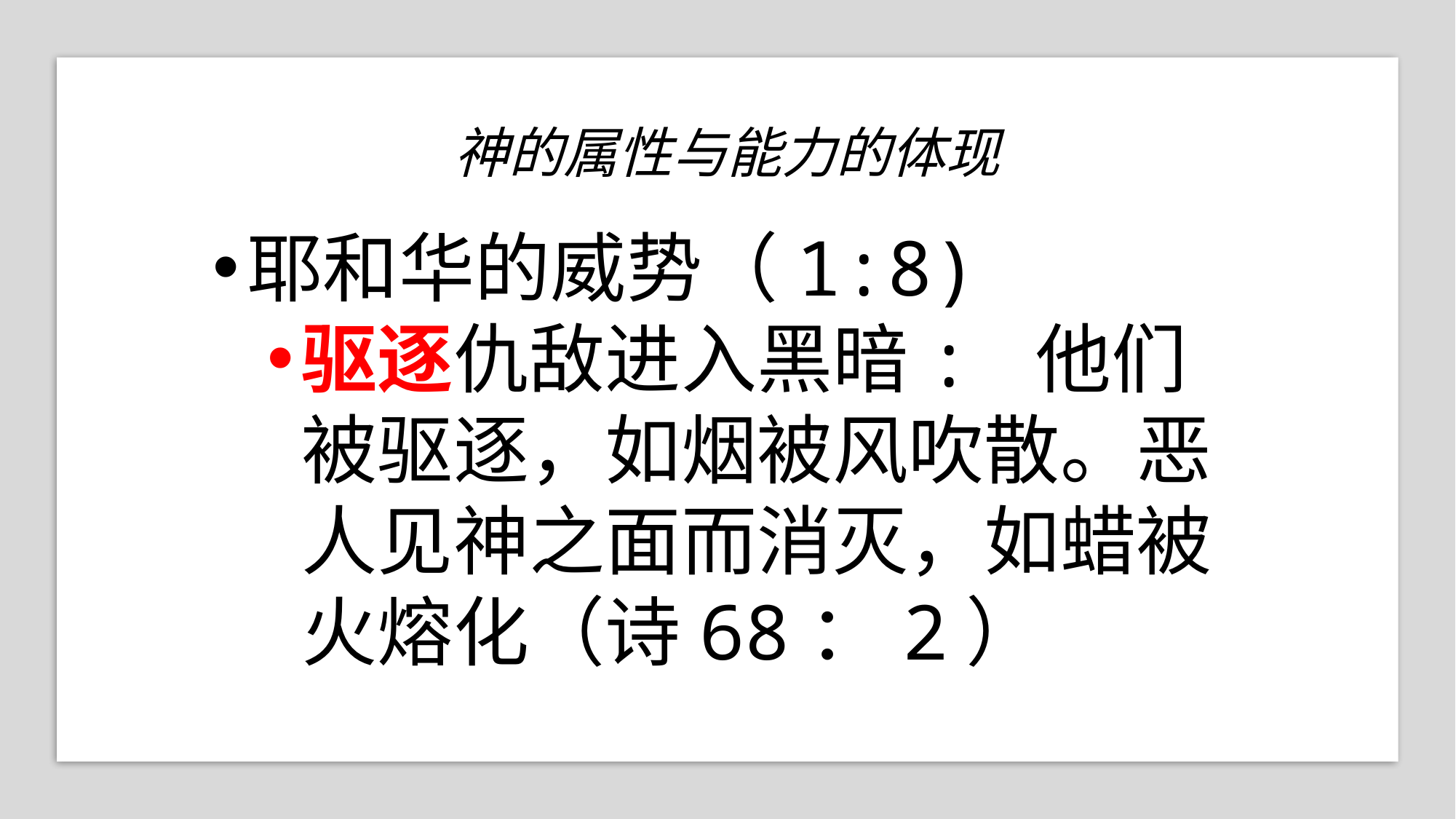

神的属性与能力的体现

耶和华的威势（1:8)
驱逐仇敌进入黑暗: 他们被驱逐，如烟被风吹散。恶人见神之面而消灭，如蜡被火熔化（诗68：2）

19